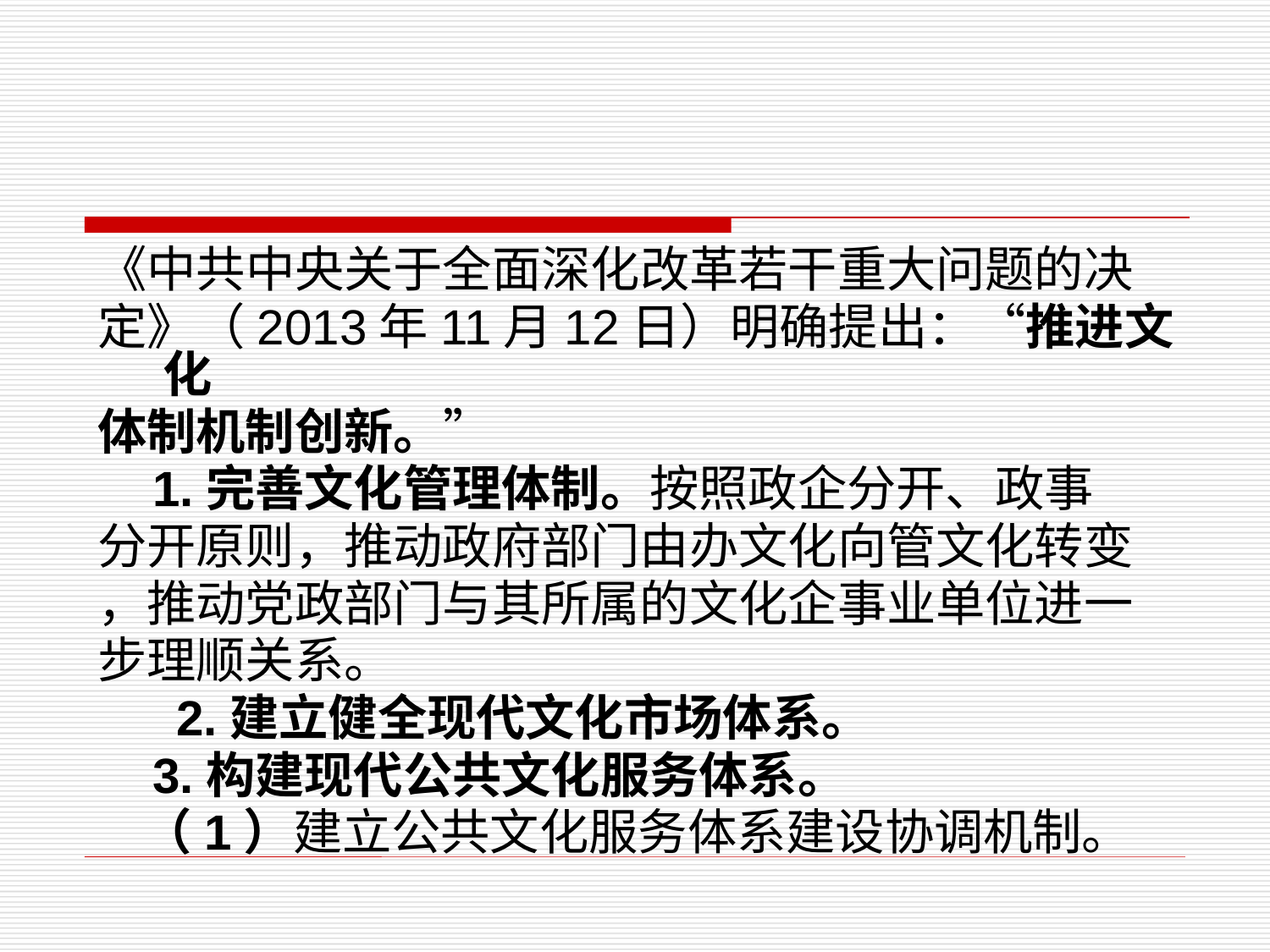

《中共中央关于全面深化改革若干重大问题的决
定》（2013年11月12日）明确提出：“推进文化
体制机制创新。”
    1.完善文化管理体制。按照政企分开、政事
分开原则，推动政府部门由办文化向管文化转变
，推动党政部门与其所属的文化企事业单位进一
步理顺关系。
     2.建立健全现代文化市场体系。
    3.构建现代公共文化服务体系。
   （1）建立公共文化服务体系建设协调机制。